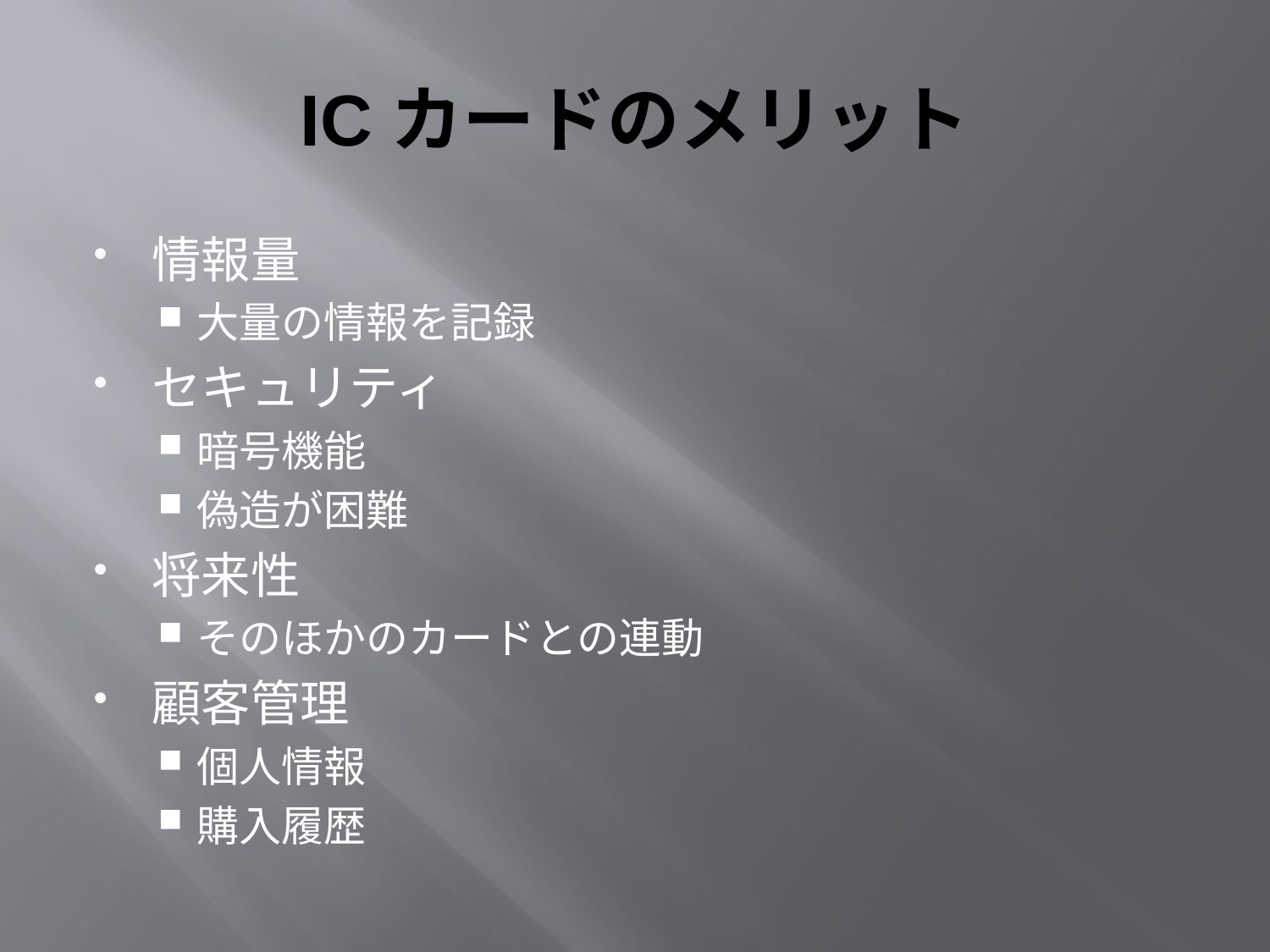

# ICカードのメリット
情報量
大量の情報を記録
セキュリティ
暗号機能
偽造が困難
将来性
そのほかのカードとの連動
顧客管理
個人情報
購入履歴